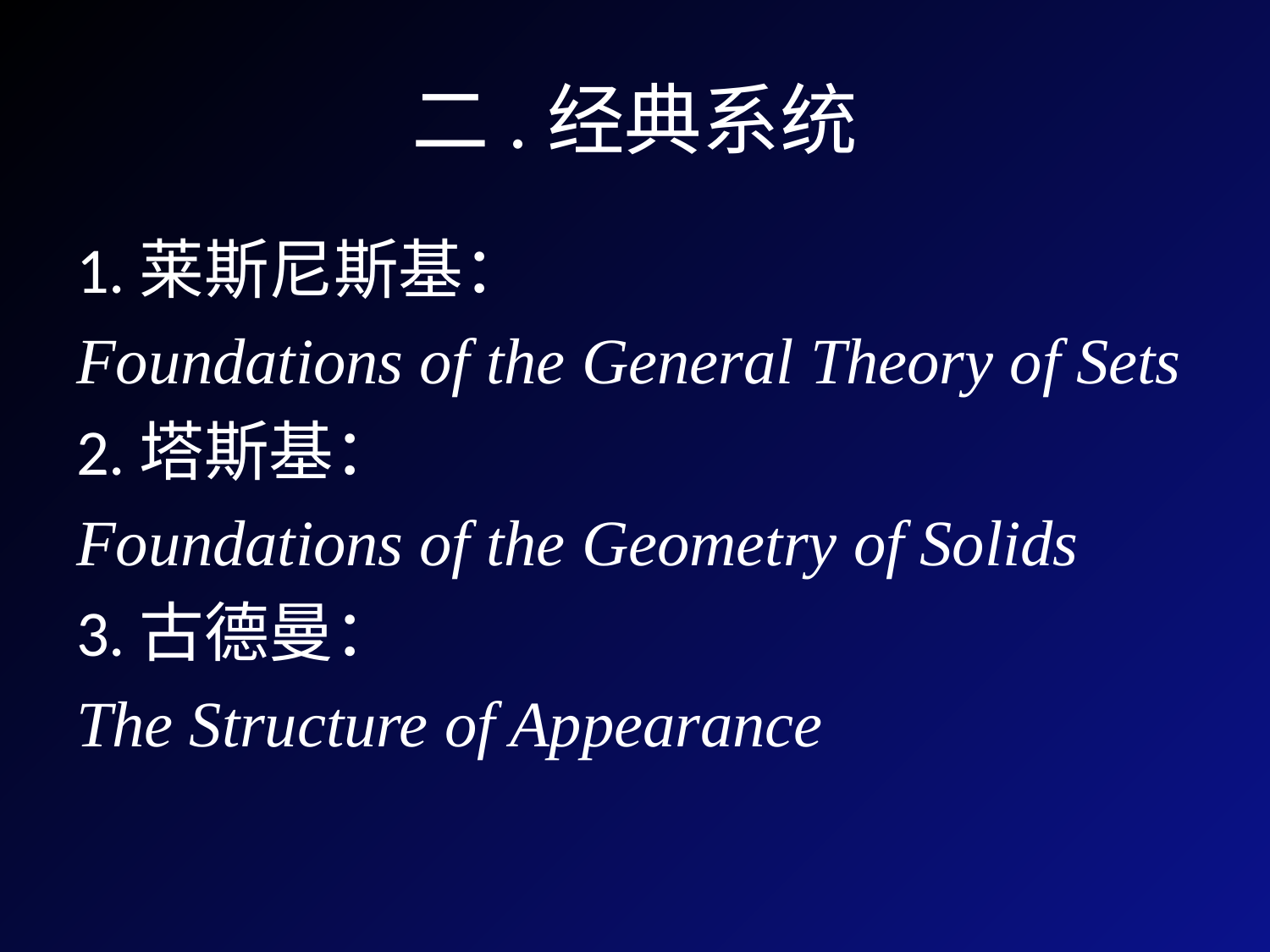

# 二.经典系统
1.莱斯尼斯基：
Foundations of the General Theory of Sets
2.塔斯基：
Foundations of the Geometry of Solids
3.古德曼：
The Structure of Appearance